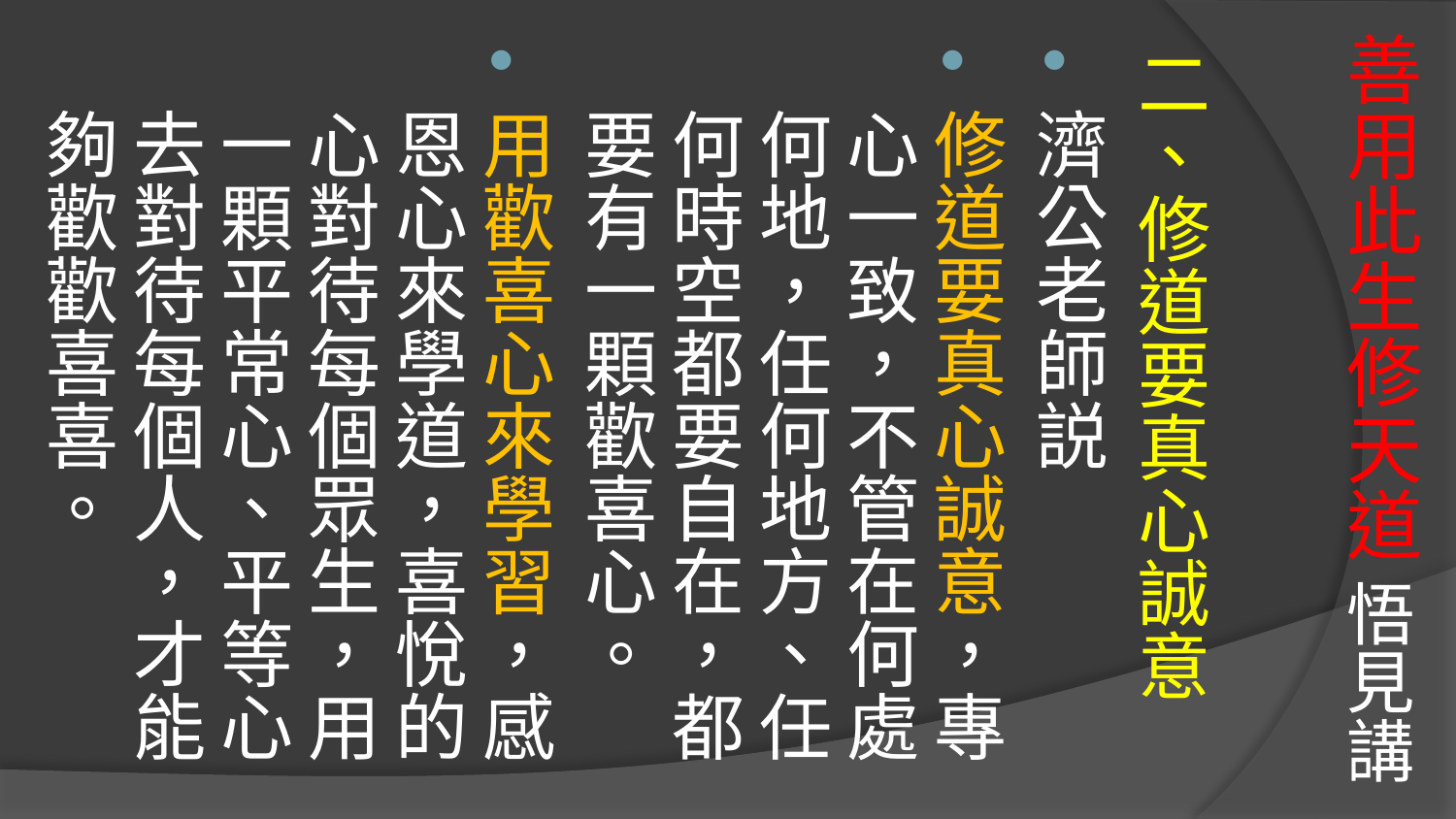

# 善用此生修天道 悟見講
二、修道要真心誠意
濟公老師説
修道要真心誠意，專心一致，不管在何處何地，任何地方、任何時空都要自在，都要有一顆歡喜心。
用歡喜心來學習，感恩心來學道，喜悅的心對待每個眾生，用一顆平常心、平等心去對待每個人，才能夠歡歡喜喜。